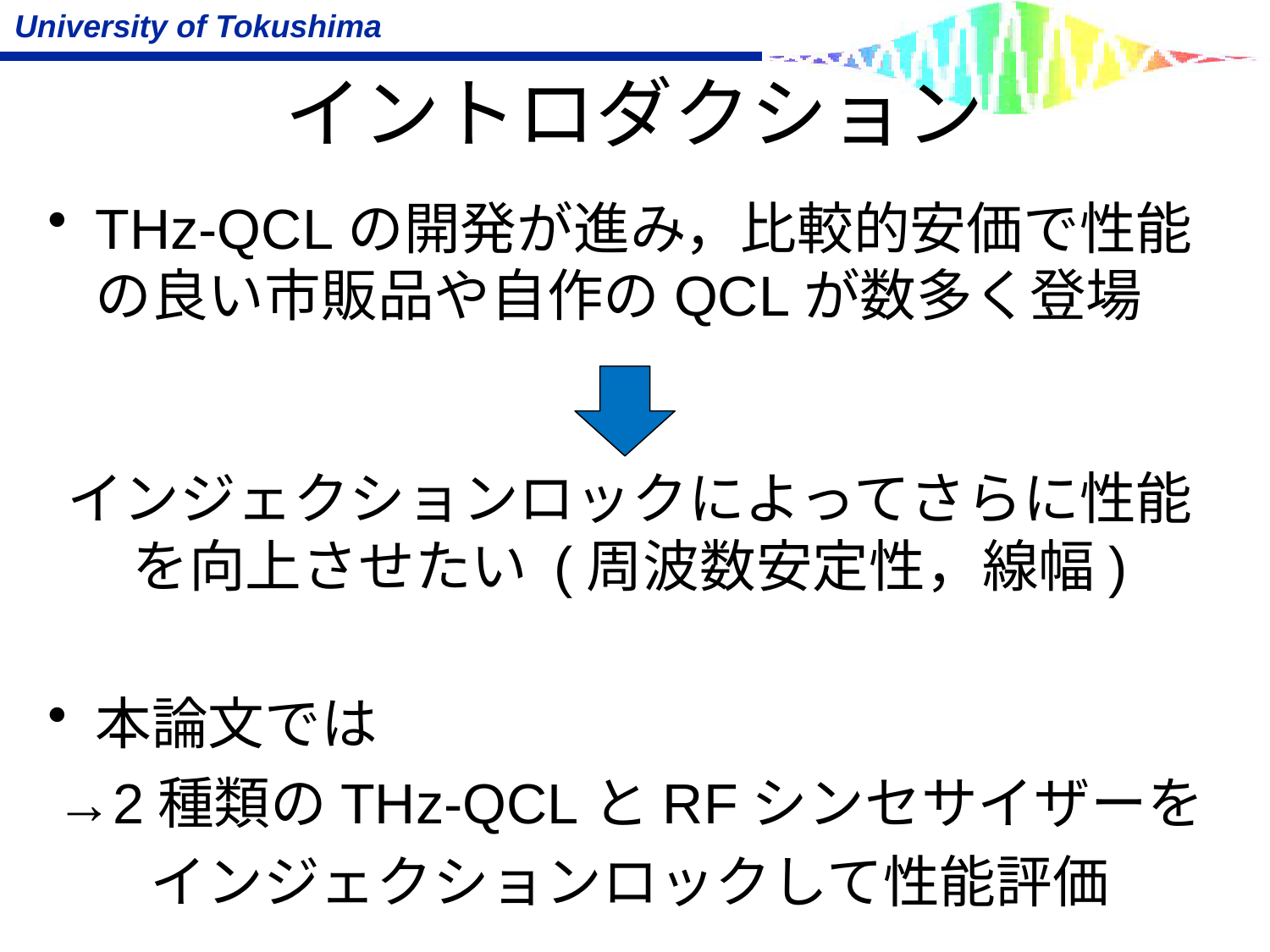

# イントロダクション
THz-QCLの開発が進み，比較的安価で性能の良い市販品や自作のQCLが数多く登場

インジェクションロックによってさらに性能を向上させたい (周波数安定性，線幅)

本論文では
→2種類のTHz-QCLとRFシンセサイザーを
インジェクションロックして性能評価